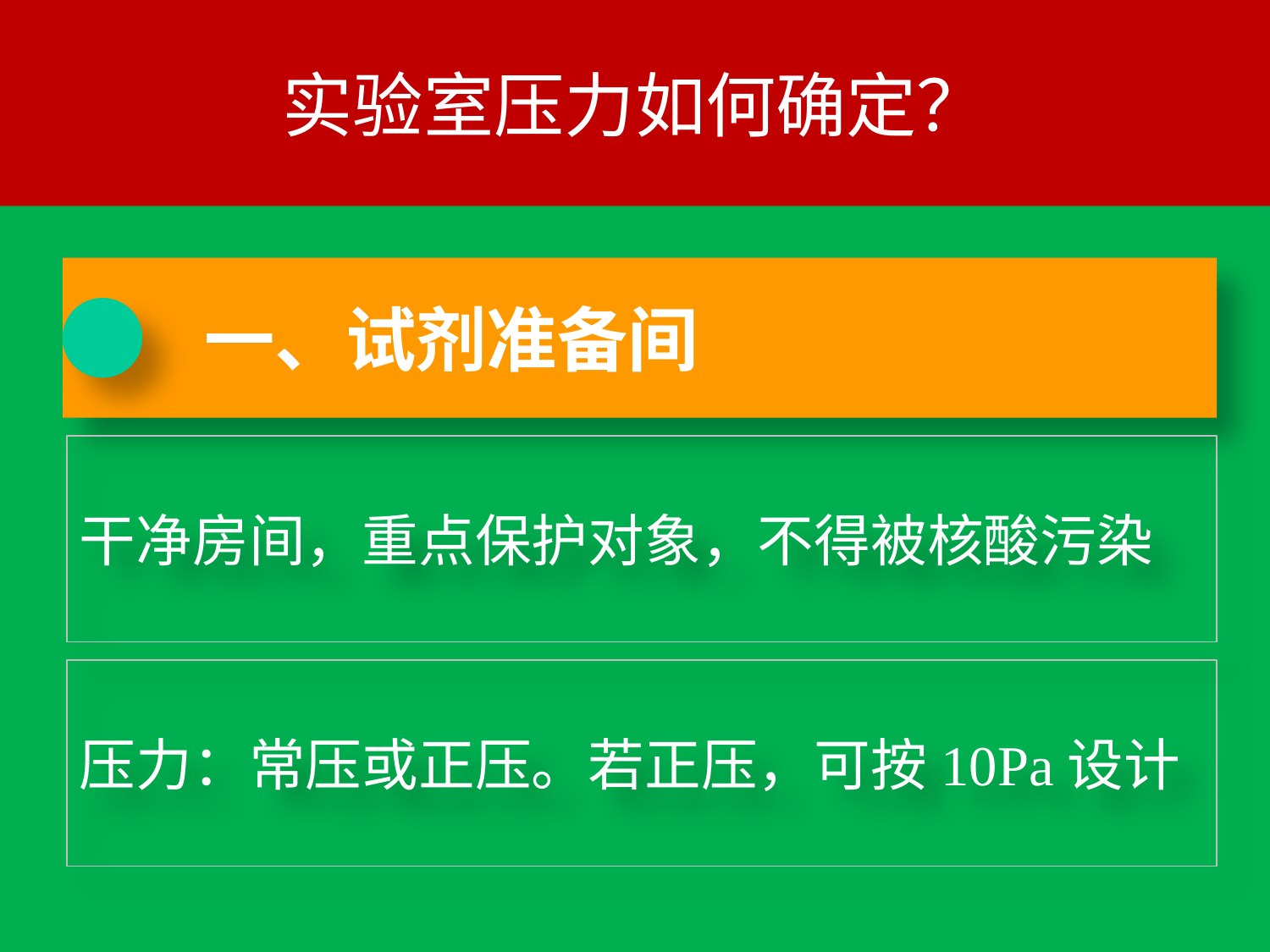

实验室压力如何确定？
       一、试剂准备间

干净房间，重点保护对象，不得被核酸污染
压力：常压或正压。若正压，可按10Pa设计